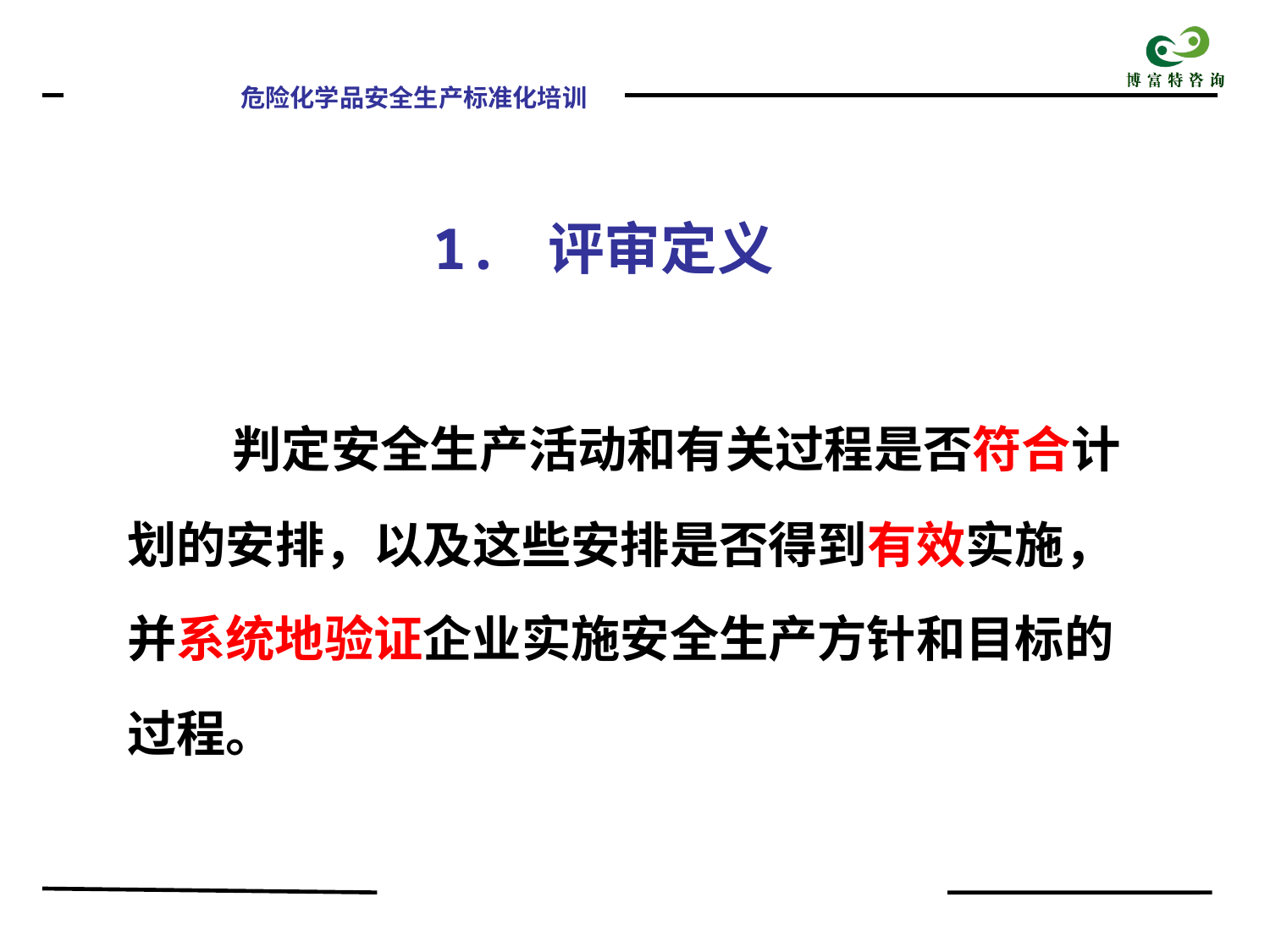

1. 评审定义
          判定安全生产活动和有关过程是否符合计划的安排，以及这些安排是否得到有效实施，并系统地验证企业实施安全生产方针和目标的过程。